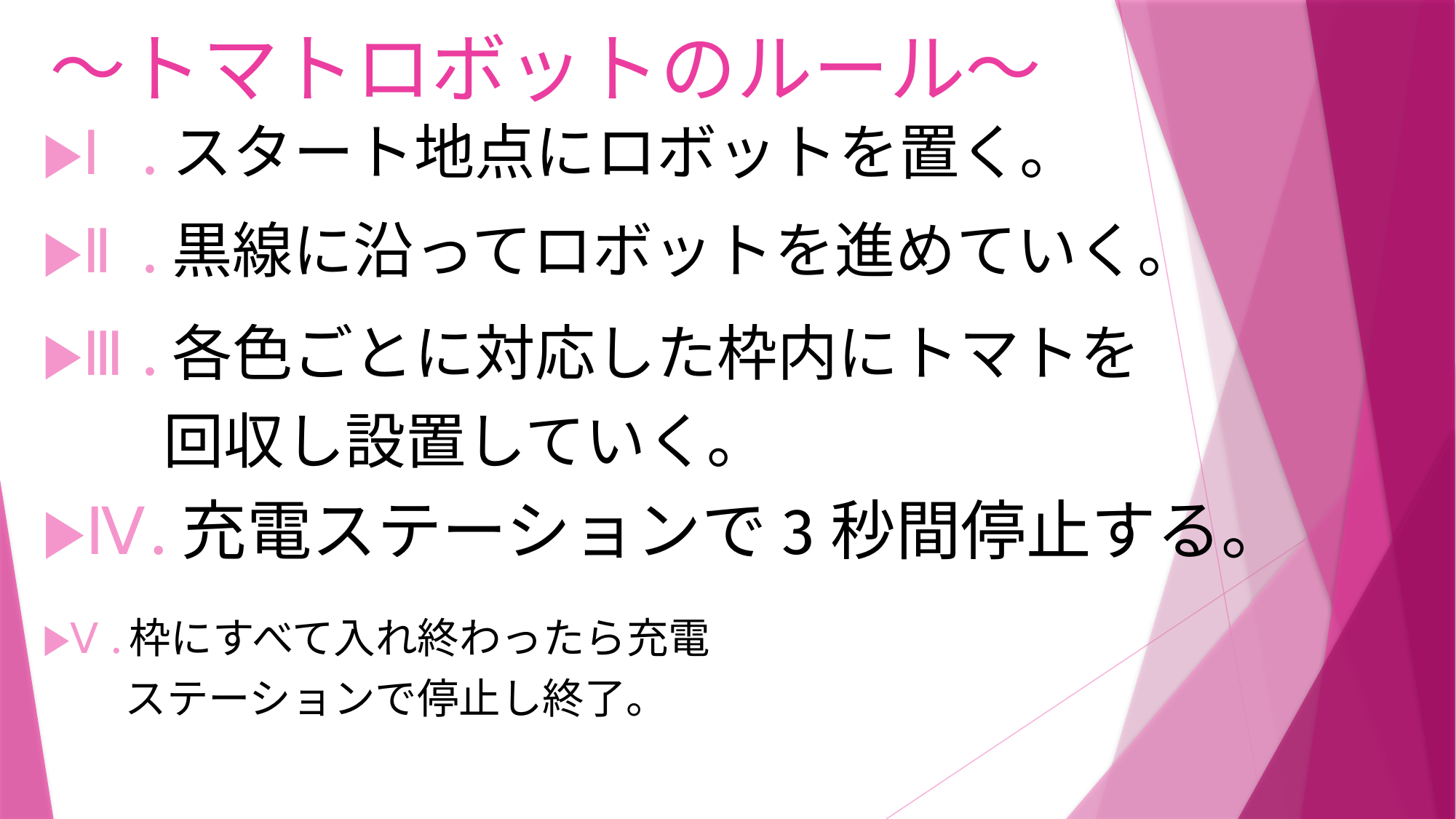

# ～トマトロボットのルール～
▶Ⅰ.スタート地点にロボットを置く。

▶Ⅱ.黒線に沿ってロボットを進めていく。

▶Ⅲ.各色ごとに対応した枠内にトマトを
　　回収し設置していく。

▶Ⅳ.充電ステーションで3秒間停止する。
▶Ⅴ.枠にすべて入れ終わったら充電
        ステーションで停止し終了。